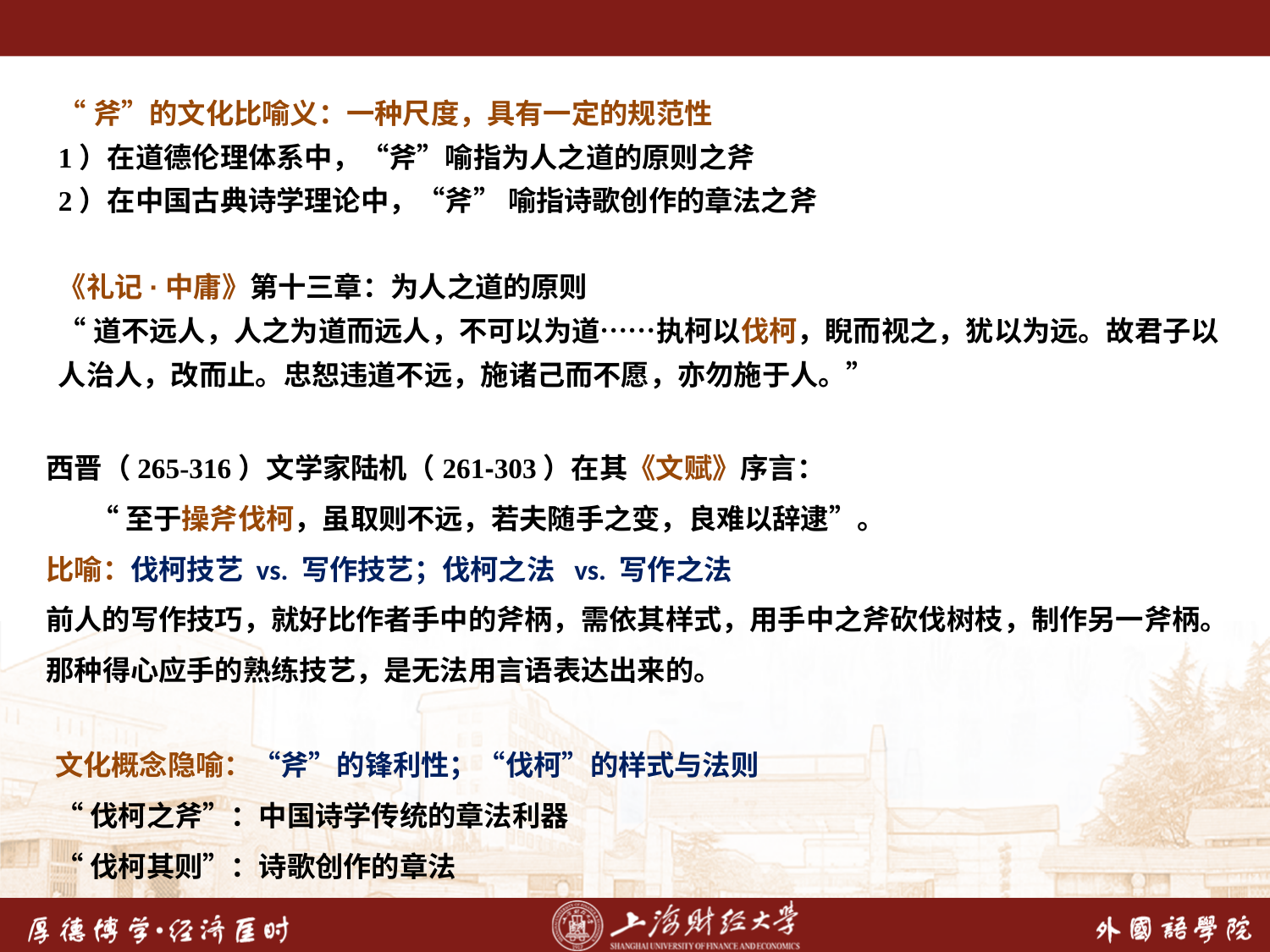

“斧”的文化比喻义：一种尺度，具有一定的规范性
1）在道德伦理体系中，“斧”喻指为人之道的原则之斧
2）在中国古典诗学理论中，“斧” 喻指诗歌创作的章法之斧
《礼记·中庸》第十三章：为人之道的原则
“道不远人，人之为道而远人，不可以为道……执柯以伐柯，睨而视之，犹以为远。故君子以人治人，改而止。忠恕违道不远，施诸己而不愿，亦勿施于人。”
西晋（265-316）文学家陆机（261-303）在其《文赋》序言：
       “至于操斧伐柯，虽取则不远，若夫随手之变，良难以辞逮”。
比喻：伐柯技艺 vs. 写作技艺；伐柯之法  vs. 写作之法
前人的写作技巧，就好比作者手中的斧柄，需依其样式，用手中之斧砍伐树枝，制作另一斧柄。那种得心应手的熟练技艺，是无法用言语表达出来的。
文化概念隐喻：“斧”的锋利性；“伐柯”的样式与法则
“伐柯之斧”：中国诗学传统的章法利器
“伐柯其则”：诗歌创作的章法